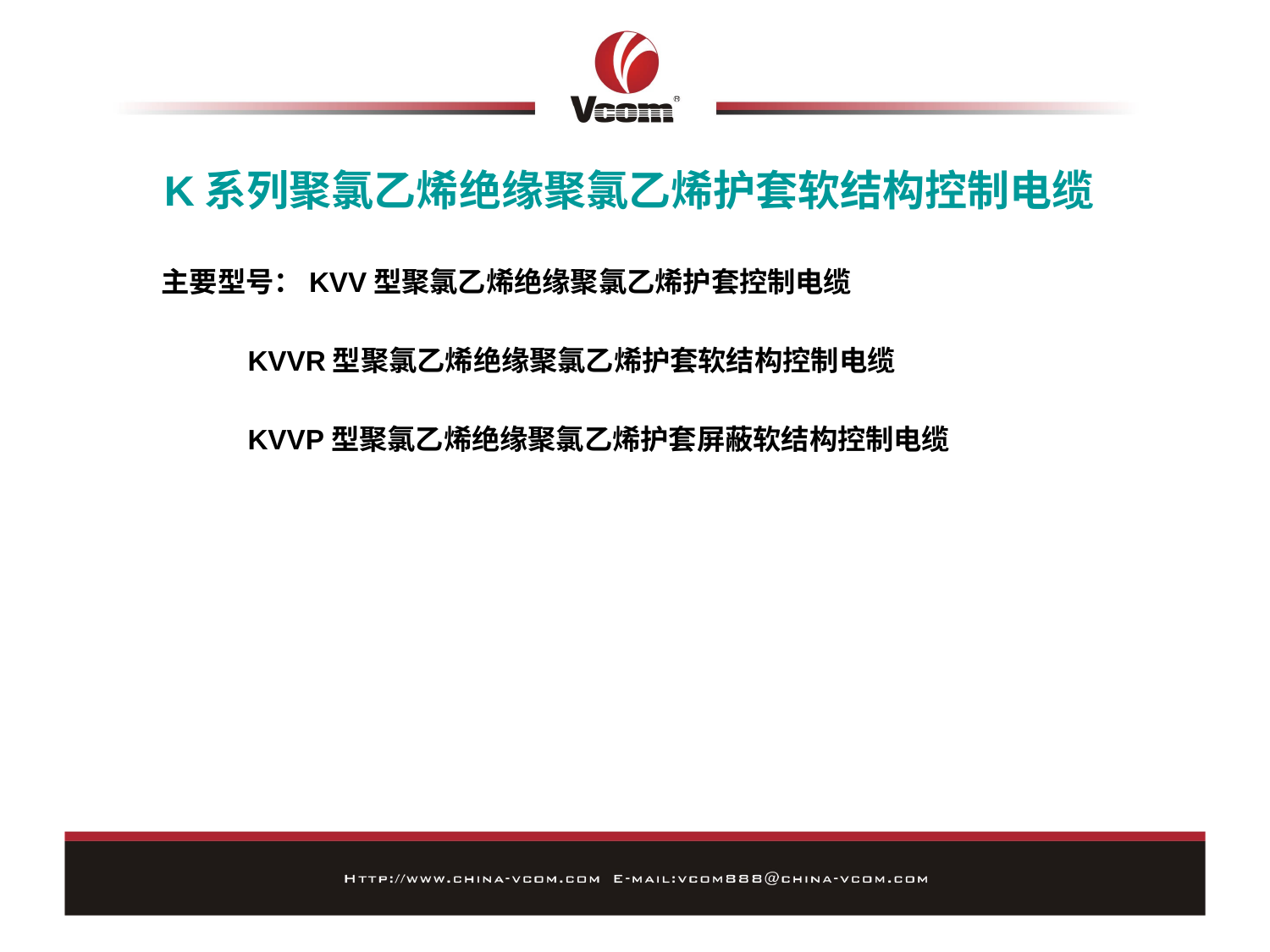

# K系列聚氯乙烯绝缘聚氯乙烯护套软结构控制电缆
主要型号：KVV型聚氯乙烯绝缘聚氯乙烯护套控制电缆

           KVVR型聚氯乙烯绝缘聚氯乙烯护套软结构控制电缆

           KVVP型聚氯乙烯绝缘聚氯乙烯护套屏蔽软结构控制电缆